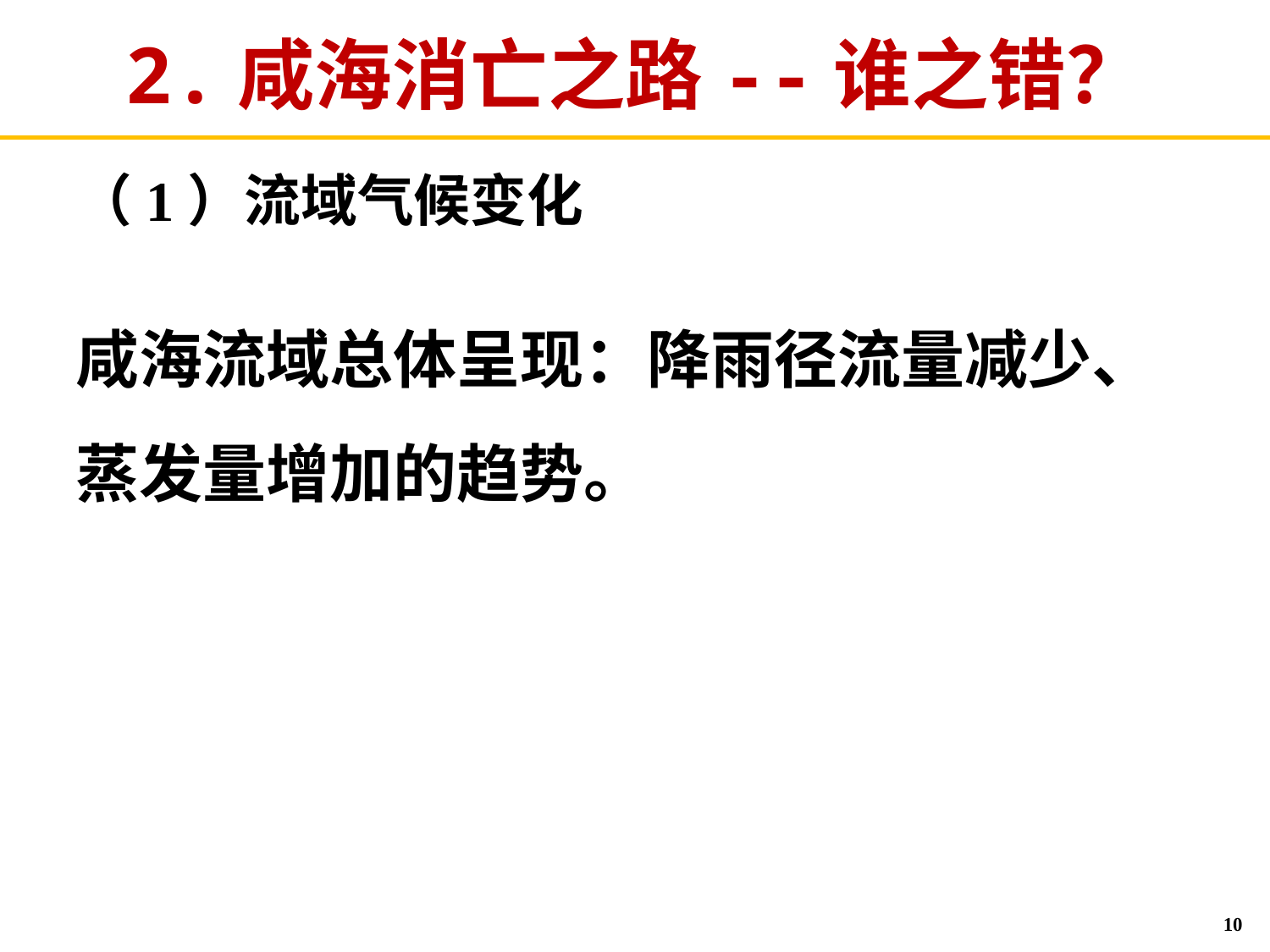

2.咸海消亡之路--谁之错？
（1）流域气候变化
咸海流域总体呈现：降雨径流量减少、蒸发量增加的趋势。
10